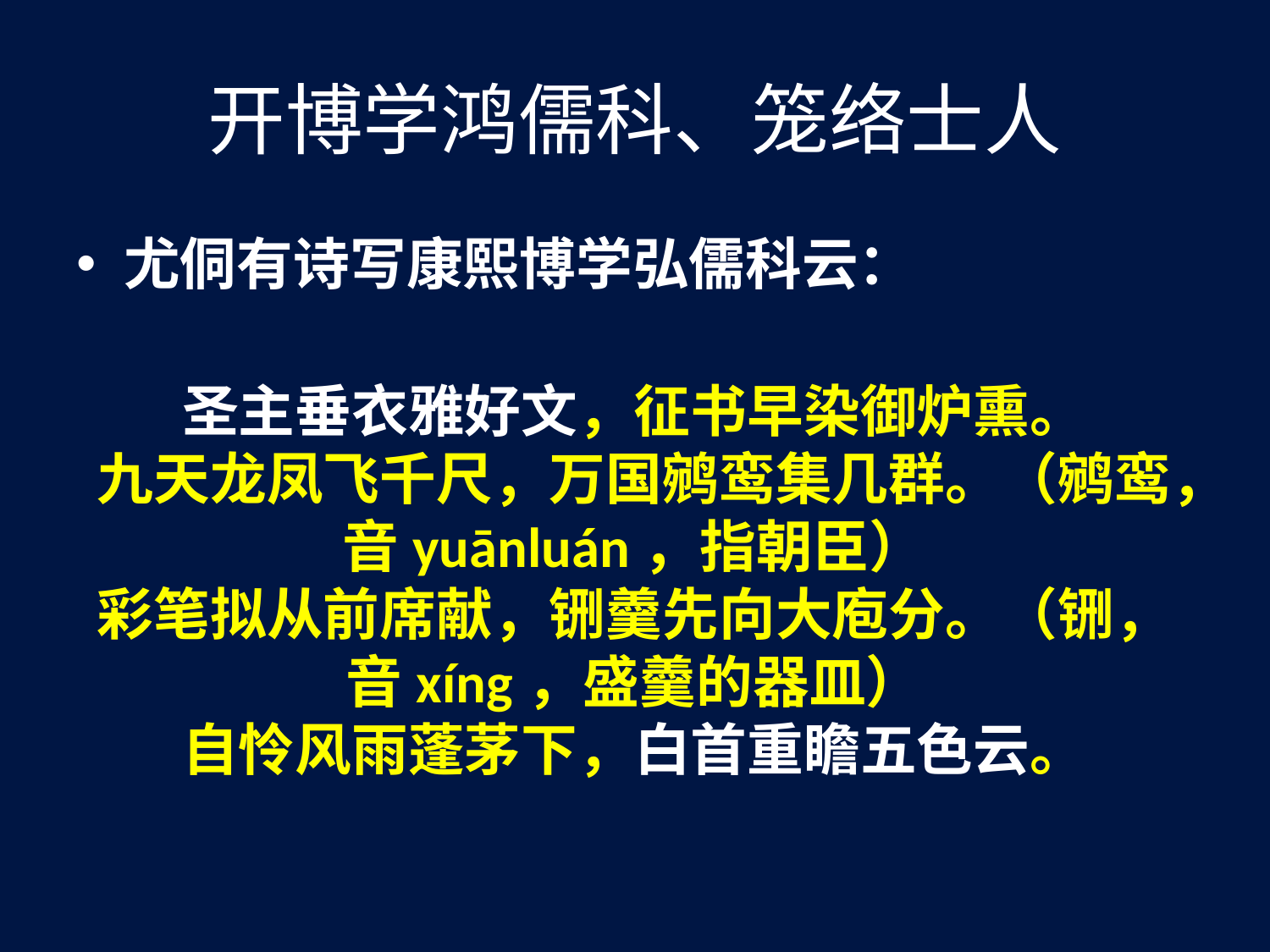

# 开博学鸿儒科、笼络士人
尤侗有诗写康熙博学弘儒科云：
圣主垂衣雅好文，征书早染御炉熏。
九天龙凤飞千尺，万国鹓鸾集几群。（鹓鸾，音yuānluán，指朝臣）
彩笔拟从前席献，铏羹先向大庖分。（铏，音xíng，盛羹的器皿）
自怜风雨蓬茅下，白首重瞻五色云。